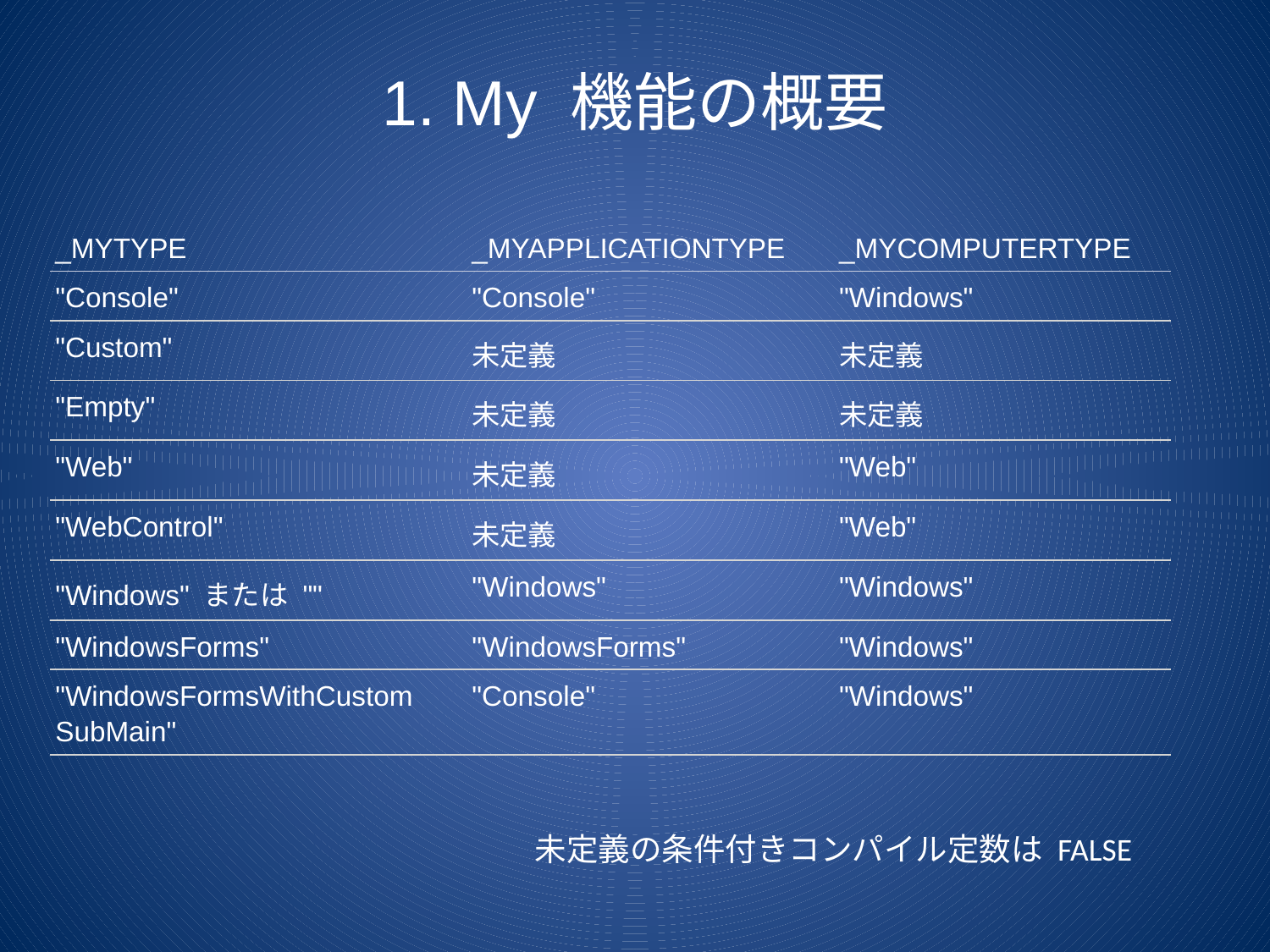

# 1. My 機能の概要
| \_MYTYPE | \_MYAPPLICATIONTYPE | \_MYCOMPUTERTYPE |
| --- | --- | --- |
| "Console" | "Console" | "Windows" |
| "Custom" | 未定義 | 未定義 |
| "Empty" | 未定義 | 未定義 |
| "Web" | 未定義 | "Web" |
| "WebControl" | 未定義 | "Web" |
| "Windows" または "" | "Windows" | "Windows" |
| "WindowsForms" | "WindowsForms" | "Windows" |
| "WindowsFormsWithCustom SubMain" | "Console" | "Windows" |
未定義の条件付きコンパイル定数は FALSE